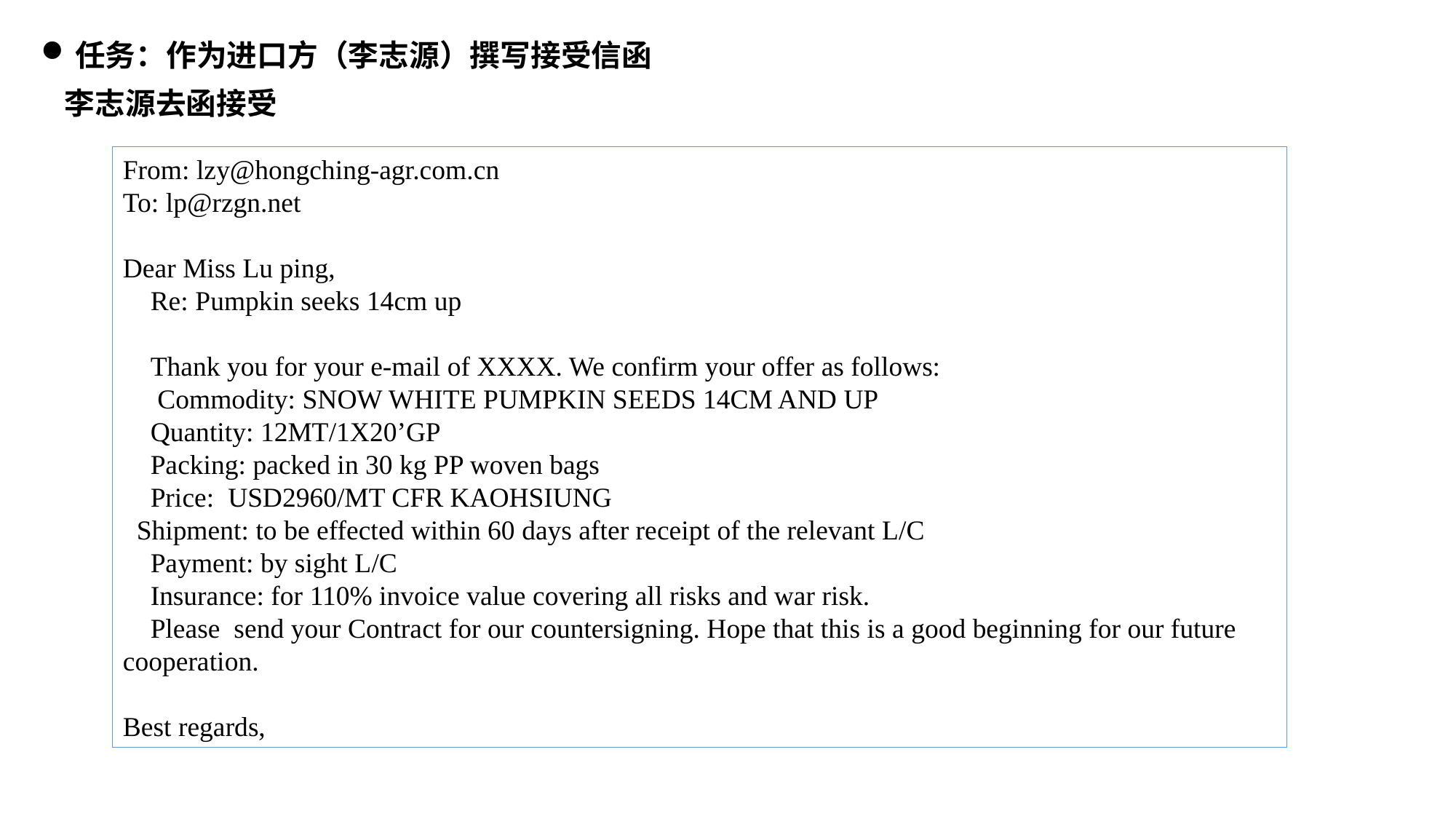

任务：作为进口方（李志源）撰写接受信函
李志源去函接受
From: lzy@hongching-agr.com.cn
To: lp@rzgn.net

Dear Miss Lu ping,
    Re: Pumpkin seeks 14cm up

    Thank you for your e-mail of XXXX. We confirm your offer as follows:
     Commodity: SNOW WHITE PUMPKIN SEEDS 14CM AND UP
    Quantity: 12MT/1X20’GP
    Packing: packed in 30 kg PP woven bags
    Price:  USD2960/MT CFR KAOHSIUNG
  Shipment: to be effected within 60 days after receipt of the relevant L/C
    Payment: by sight L/C
    Insurance: for 110% invoice value covering all risks and war risk.
    Please  send your Contract for our countersigning. Hope that this is a good beginning for our future cooperation.

Best regards,